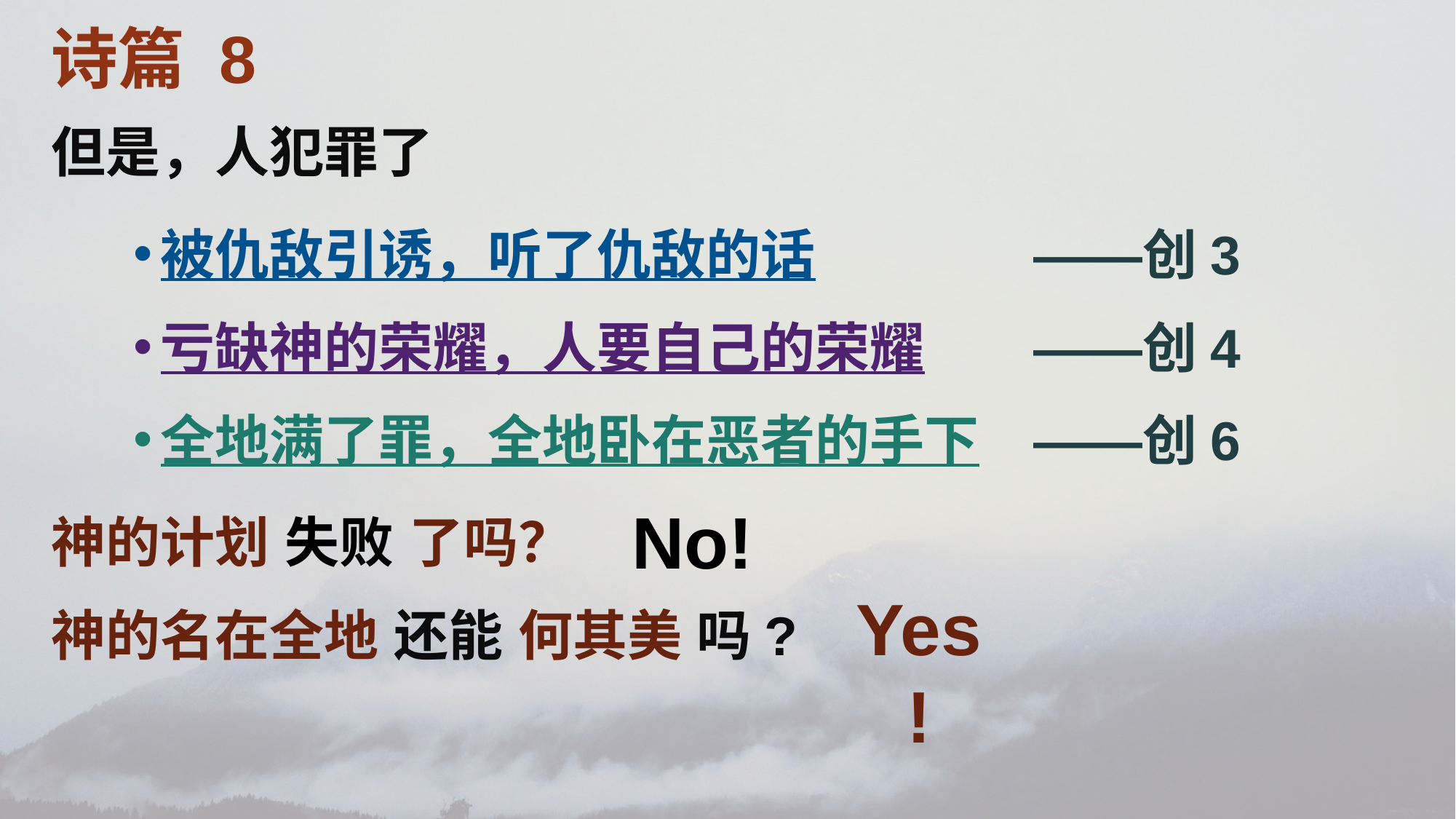

诗篇 8
但是，人犯罪了
被仇敌引诱，听了仇敌的话		——创3
亏缺神的荣耀，人要自己的荣耀	——创4
全地满了罪，全地卧在恶者的手下	——创6
神的计划 失败 了吗？
神的名在全地 还能 何其美 吗?

No!
Yes!